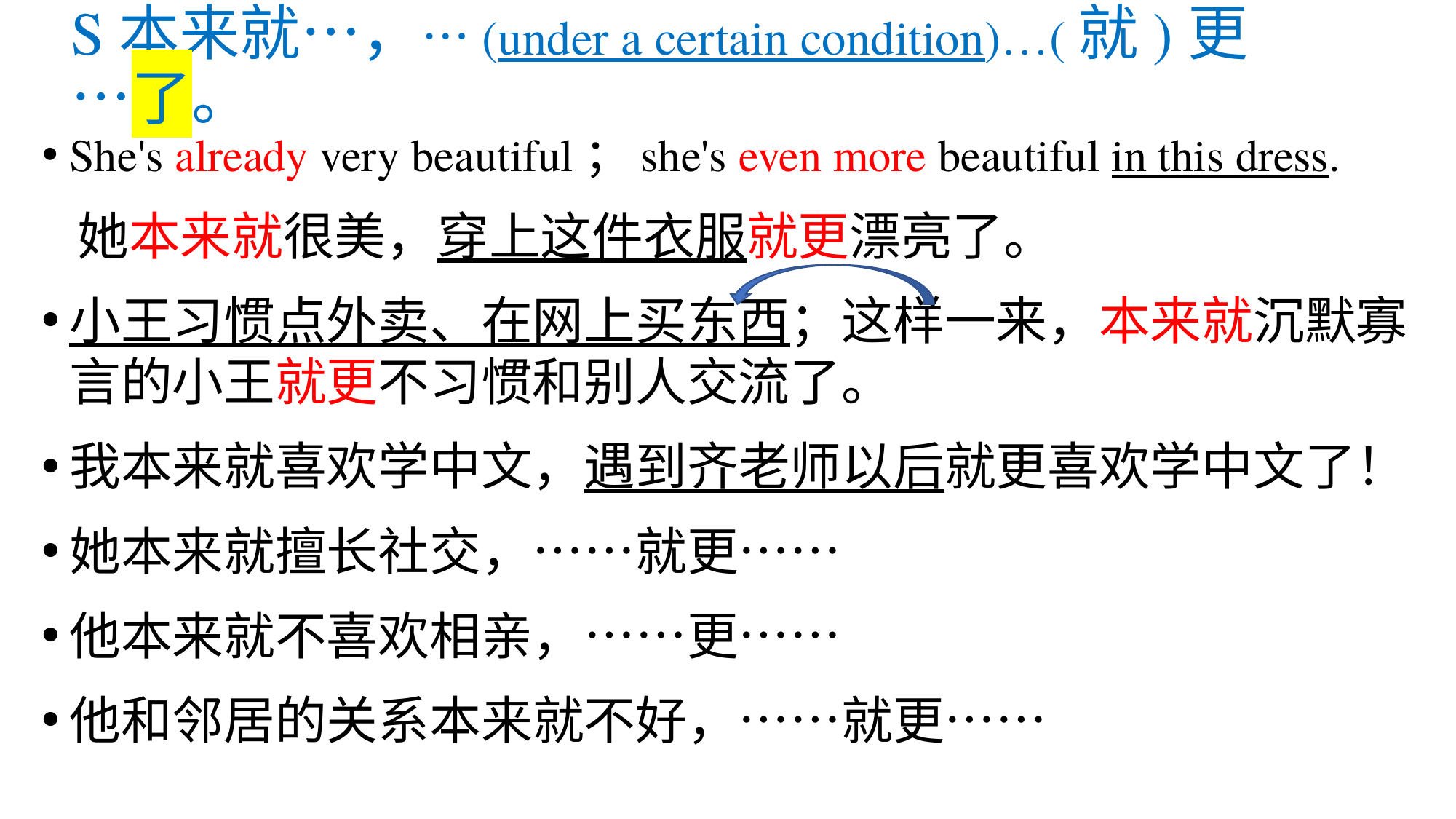

# S本来就…，…(under a certain condition)…(就)更…了。
She's already very beautiful；she's even more beautiful in this dress.
  她本来就很美，穿上这件衣服就更漂亮了。
小王习惯点外卖、在网上买东西；这样一来，本来就沉默寡言的小王就更不习惯和别人交流了。
我本来就喜欢学中文，遇到齐老师以后就更喜欢学中文了！
她本来就擅长社交，……就更……
他本来就不喜欢相亲，……更……
他和邻居的关系本来就不好，……就更……